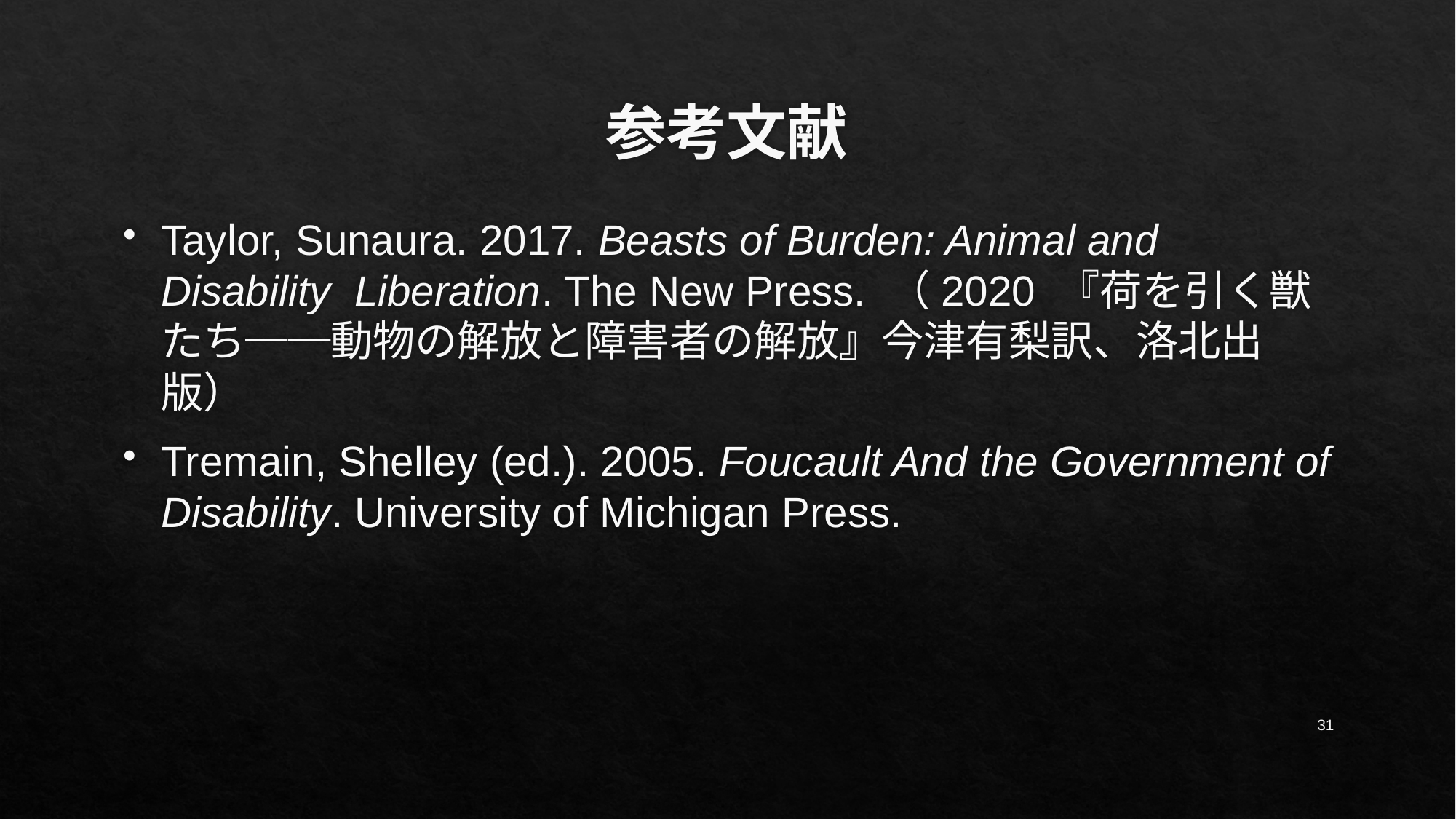

# 参考文献
Taylor, Sunaura. 2017. Beasts of Burden: Animal and Disability  Liberation. The New Press. （2020 『荷を引く獣たち──動物の解放と障害者の解放』今津有梨訳、洛北出版）
Tremain, Shelley (ed.). 2005. Foucault And the Government of Disability. University of Michigan Press.

31